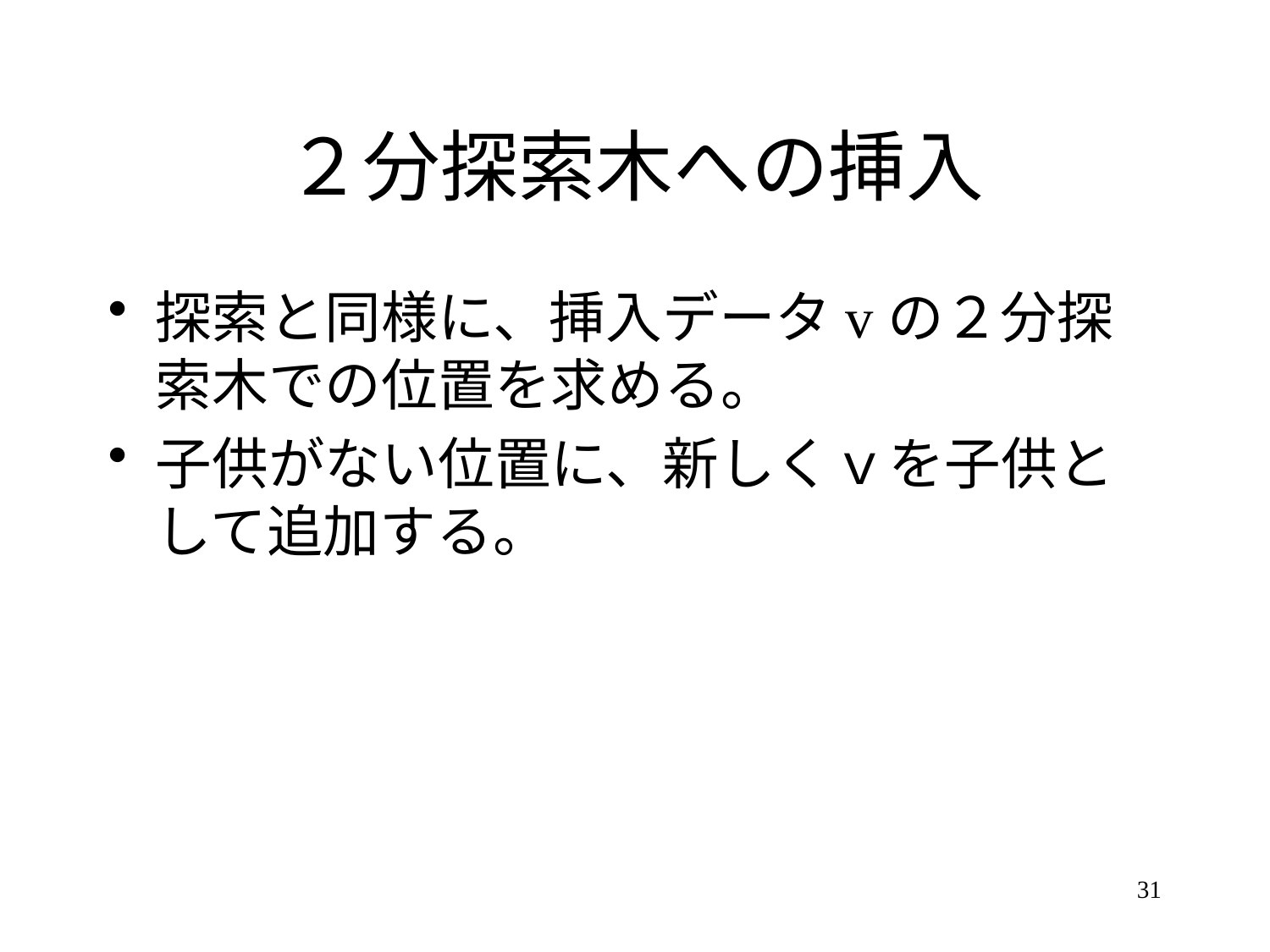

# ２分探索木への挿入
探索と同様に、挿入データvの２分探索木での位置を求める。
子供がない位置に、新しくｖを子供として追加する。

31